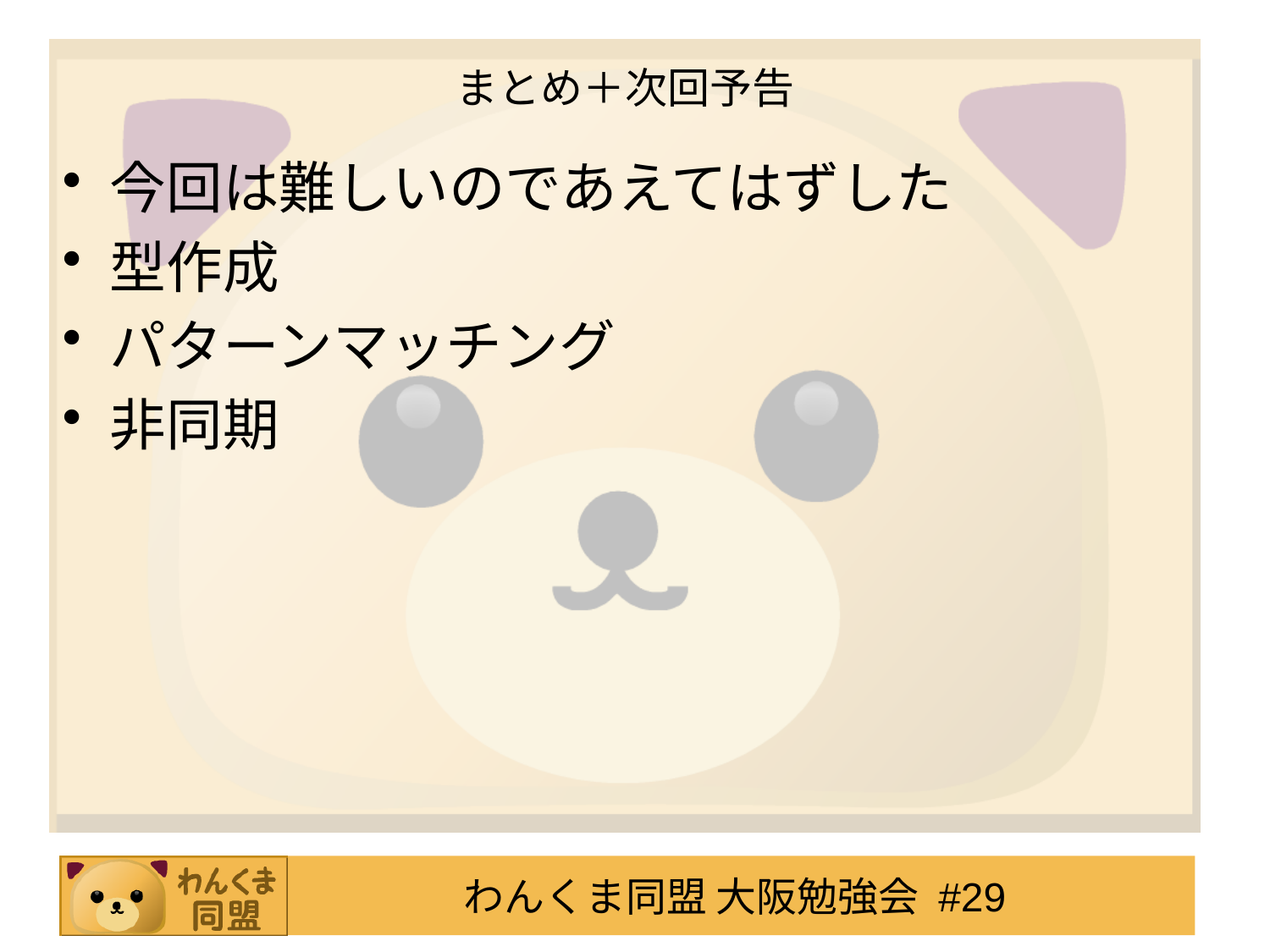

# まとめ＋次回予告
今回は難しいのであえてはずした
型作成
パターンマッチング
非同期